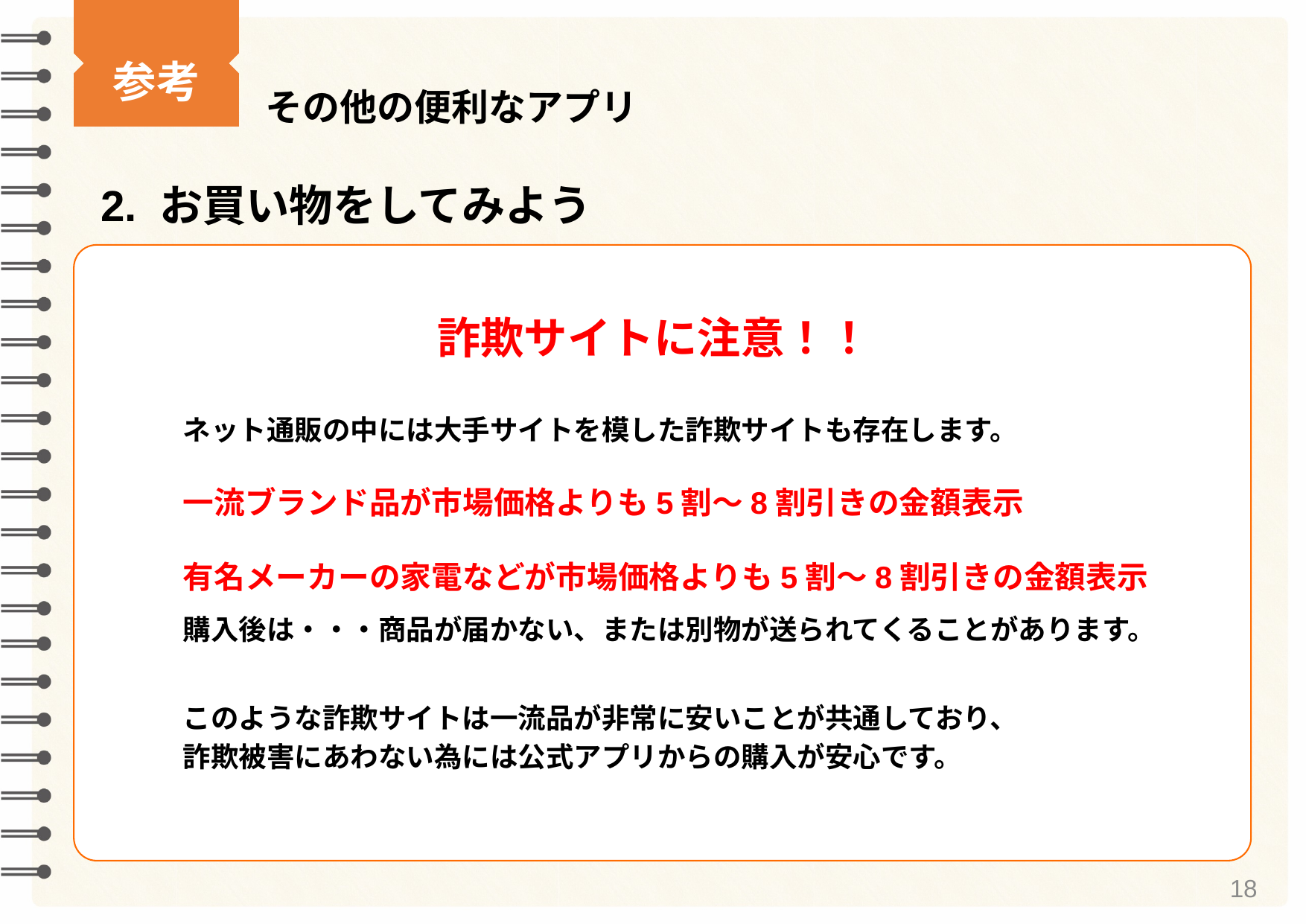

参考
その他の便利なアプリ
2. お買い物をしてみよう

詐欺サイトに注意！！
ネット通販の中には大手サイトを模した詐欺サイトも存在します。
一流ブランド品が市場価格よりも5割～8割引きの金額表示
有名メーカーの家電などが市場価格よりも5割～8割引きの金額表示
購入後は・・・商品が届かない、または別物が送られてくることがあります。

このような詐欺サイトは一流品が非常に安いことが共通しており、
詐欺被害にあわない為には公式アプリからの購入が安心です。

18